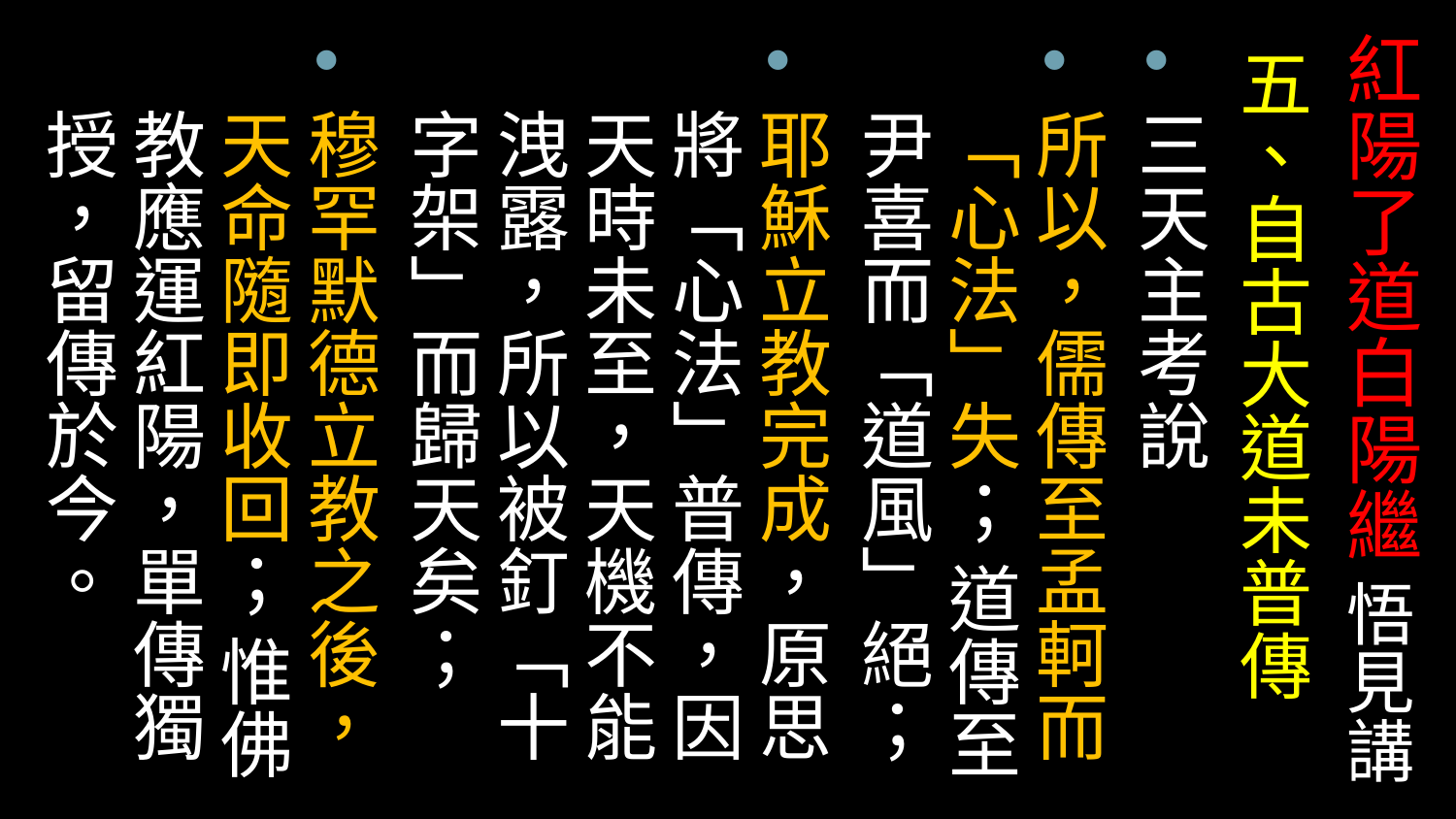

# 紅陽了道白陽繼 悟見講
五、自古大道未普傳
三天主考說
所以，儒傳至孟軻而「心法」失； 道傳至尹喜而「道風」絕；
耶穌立教完成，原思將「心法」普傳，因天時未至，天機不能洩露，所以被釘「十字架」而歸天矣；
穆罕默德立教之後，天命隨即收回； 惟佛教應運紅陽，單傳獨授，留傳於今。